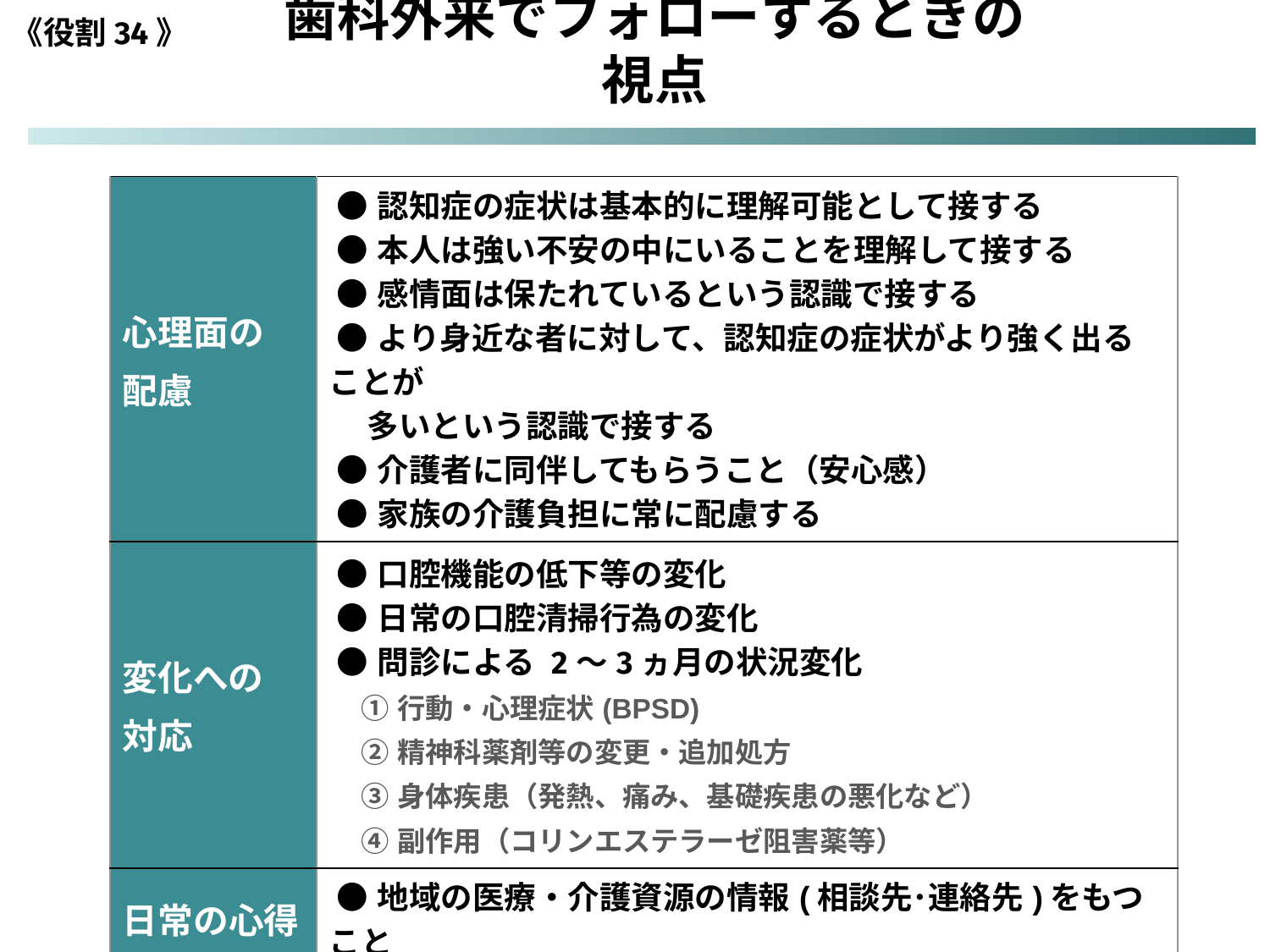

《役割34》

歯科外来でフォローするときの視点

| 心理面の 配慮 | ●認知症の症状は基本的に理解可能として接する ●本人は強い不安の中にいることを理解して接する ●感情面は保たれているという認識で接する ●より身近な者に対して、認知症の症状がより強く出ることが 多いという認識で接する ●介護者に同伴してもらうこと（安心感） ●家族の介護負担に常に配慮する |
| --- | --- |
| 変化への 対応 | ●口腔機能の低下等の変化 ●日常の口腔清掃行為の変化 ●問診による 2～3ヵ月の状況変化 ①行動・心理症状(BPSD) ②精神科薬剤等の変更・追加処方 ③身体疾患（発熱、痛み、基礎疾患の悪化など） ④副作用（コリンエステラーゼ阻害薬等） |
| 日常の心得 | ●地域の医療・介護資源の情報(相談先･連絡先)をもつこと |